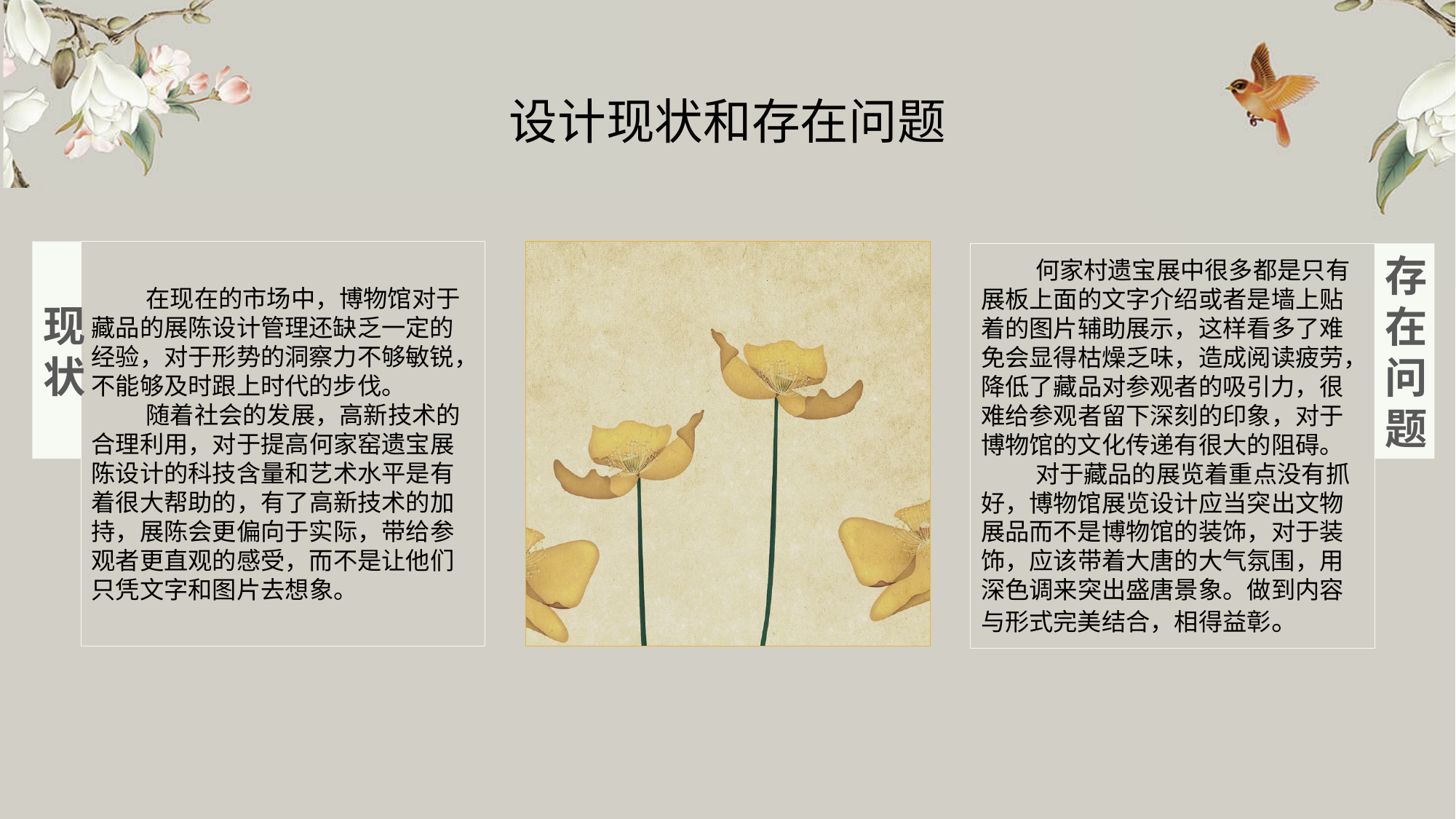

设计现状和存在问题

现状

存在问题
何家村遗宝展中很多都是只有展板上面的文字介绍或者是墙上贴着的图片辅助展示，这样看多了难免会显得枯燥乏味，造成阅读疲劳，降低了藏品对参观者的吸引力，很难给参观者留下深刻的印象，对于博物馆的文化传递有很大的阻碍。
对于藏品的展览着重点没有抓好，博物馆展览设计应当突出文物展品而不是博物馆的装饰，对于装饰，应该带着大唐的大气氛围，用深色调来突出盛唐景象。做到内容与形式完美结合，相得益彰。
在现在的市场中，博物馆对于藏品的展陈设计管理还缺乏一定的经验，对于形势的洞察力不够敏锐，不能够及时跟上时代的步伐。
随着社会的发展，高新技术的合理利用，对于提高何家窑遗宝展陈设计的科技含量和艺术水平是有着很大帮助的，有了高新技术的加持，展陈会更偏向于实际，带给参观者更直观的感受，而不是让他们只凭文字和图片去想象。